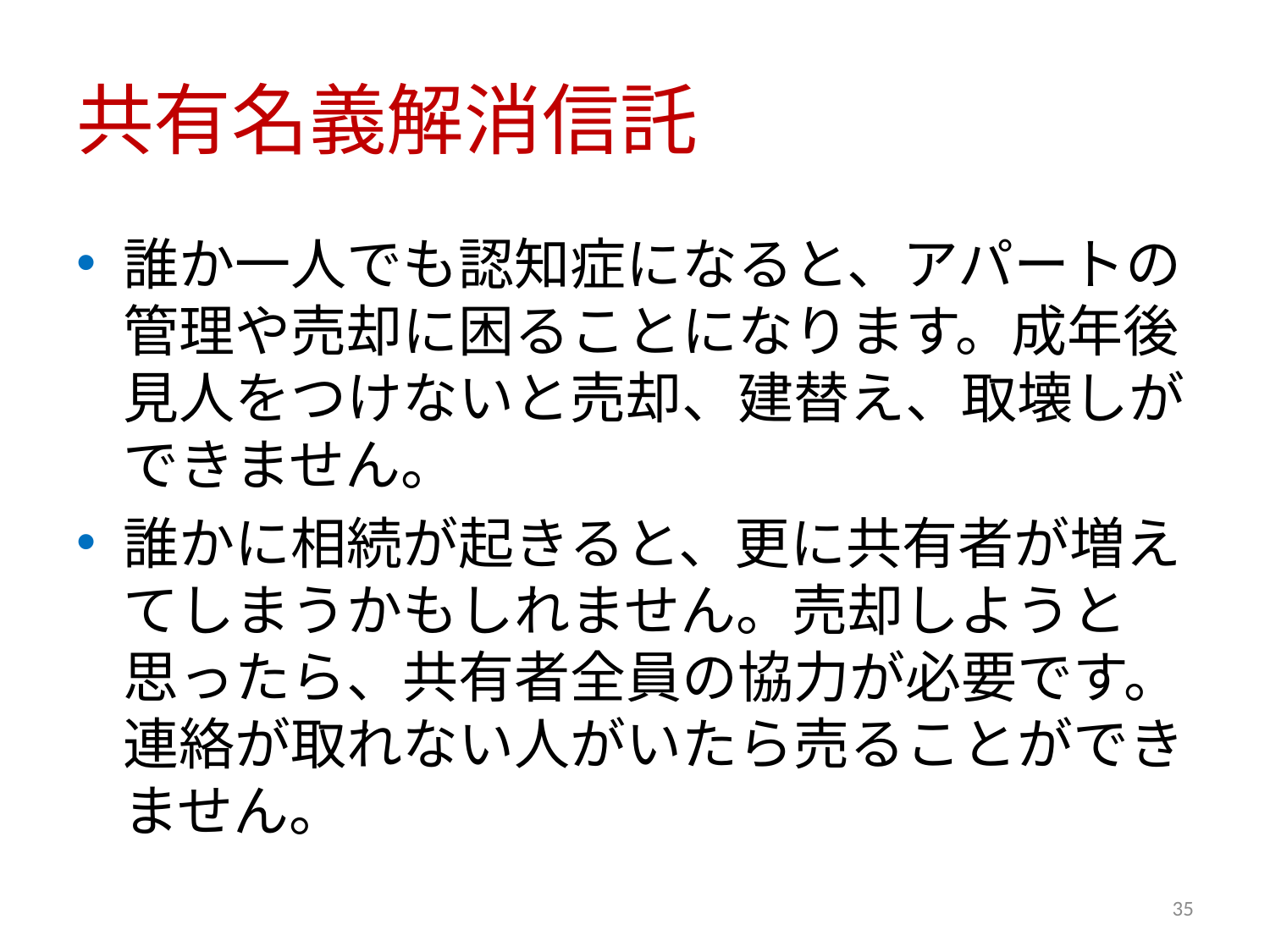

# 共有名義解消信託
誰か一人でも認知症になると、アパートの管理や売却に困ることになります。成年後見人をつけないと売却、建替え、取壊しができません。
誰かに相続が起きると、更に共有者が増えてしまうかもしれません。売却しようと思ったら、共有者全員の協力が必要です。連絡が取れない人がいたら売ることができません。
35